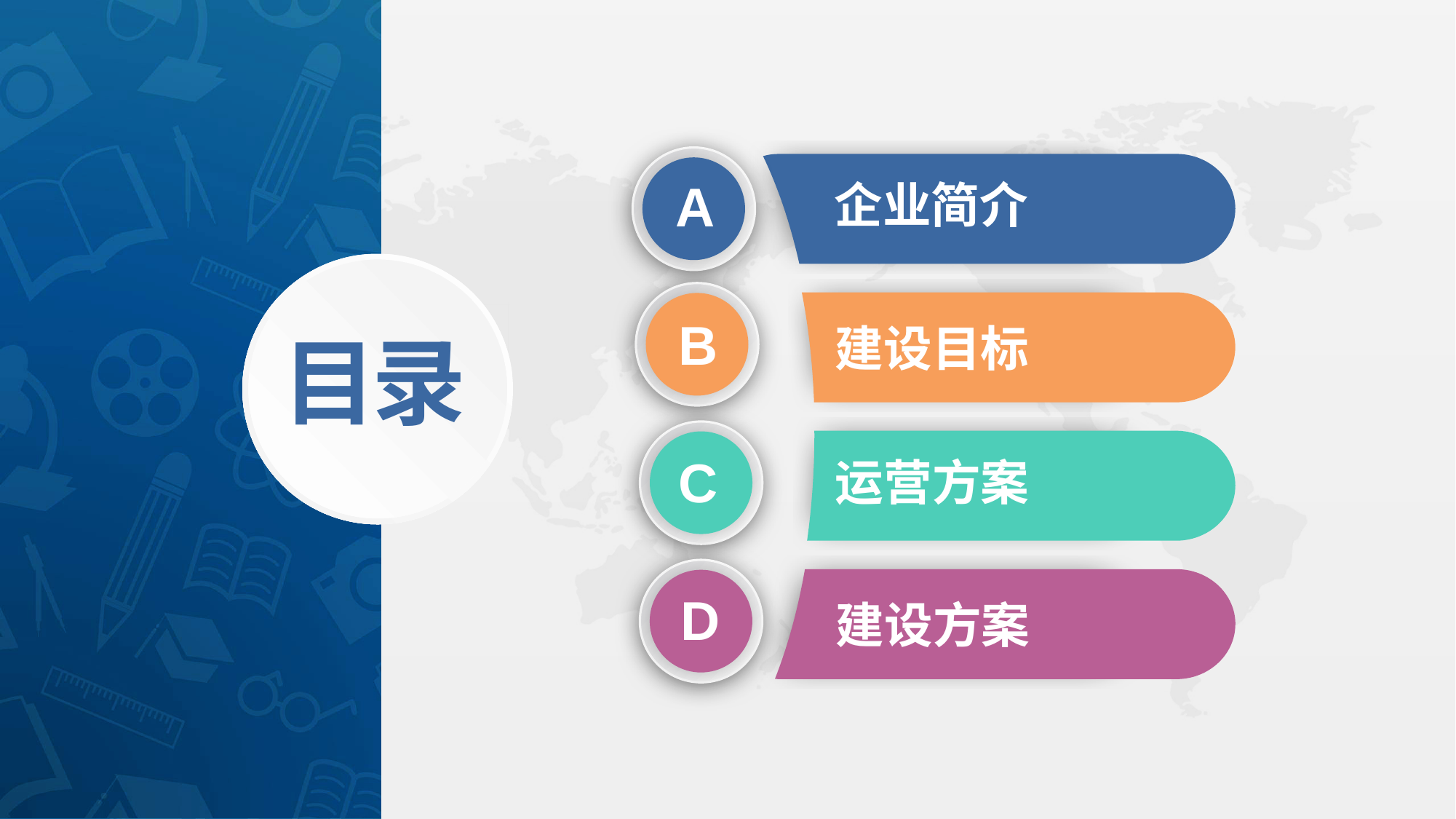

A
企业简介

B
建设目标
目录

C
运营方案

D
建设方案